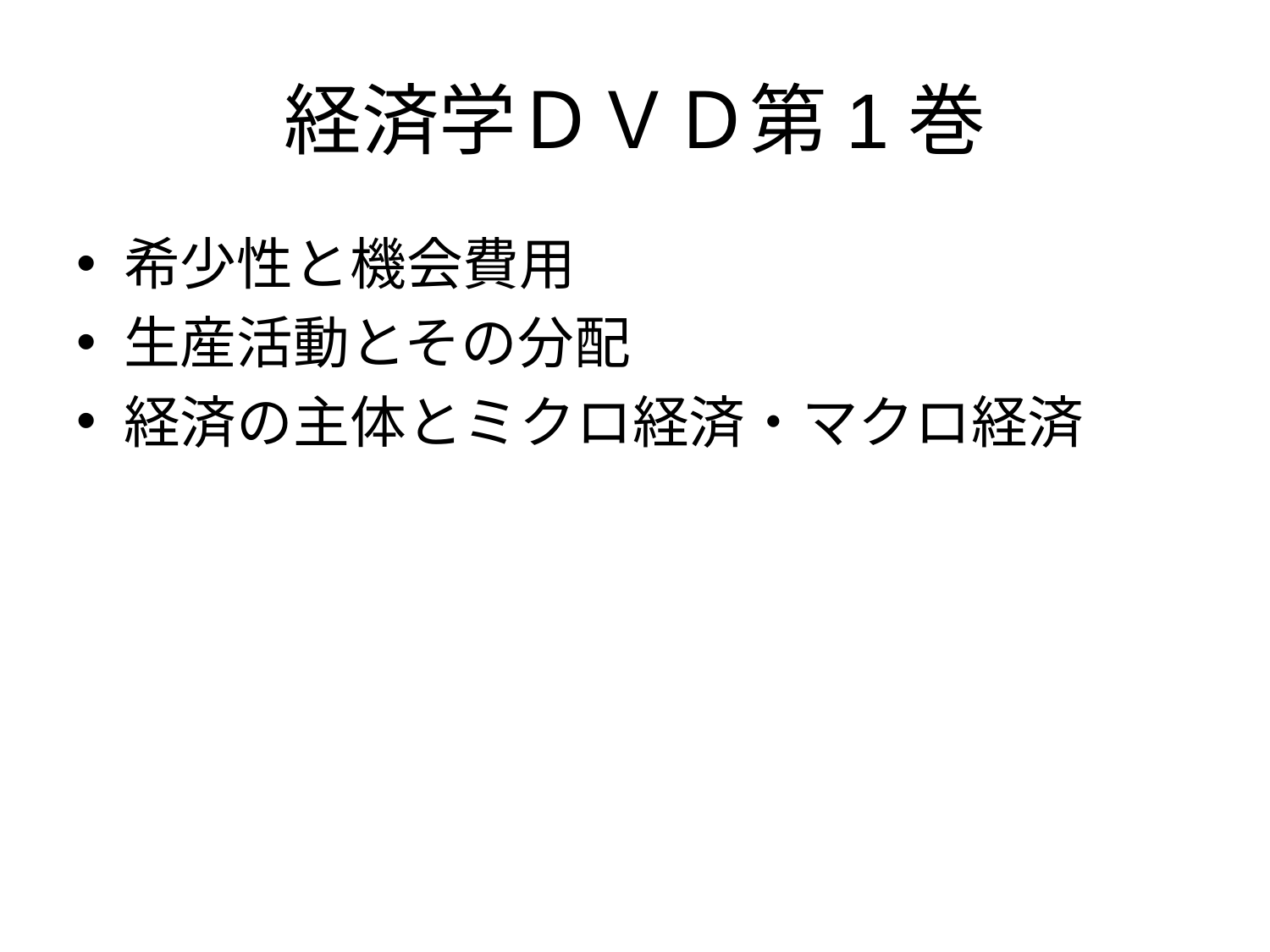

# 経済学ＤＶＤ第1巻
希少性と機会費用
生産活動とその分配
経済の主体とミクロ経済・マクロ経済